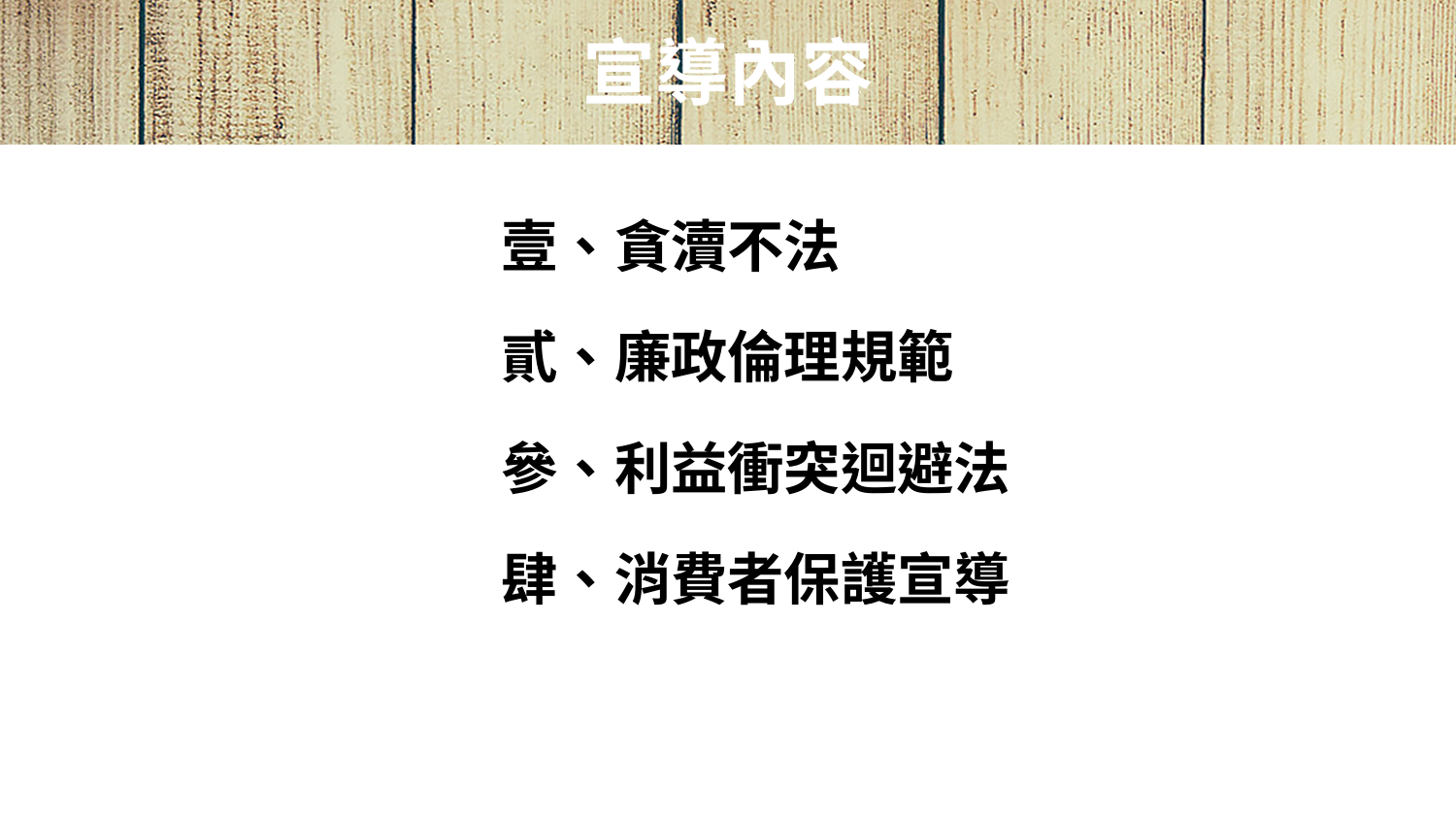

# 宣導內容
壹、貪瀆不法
貳、廉政倫理規範
參、利益衝突迴避法
肆、消費者保護宣導